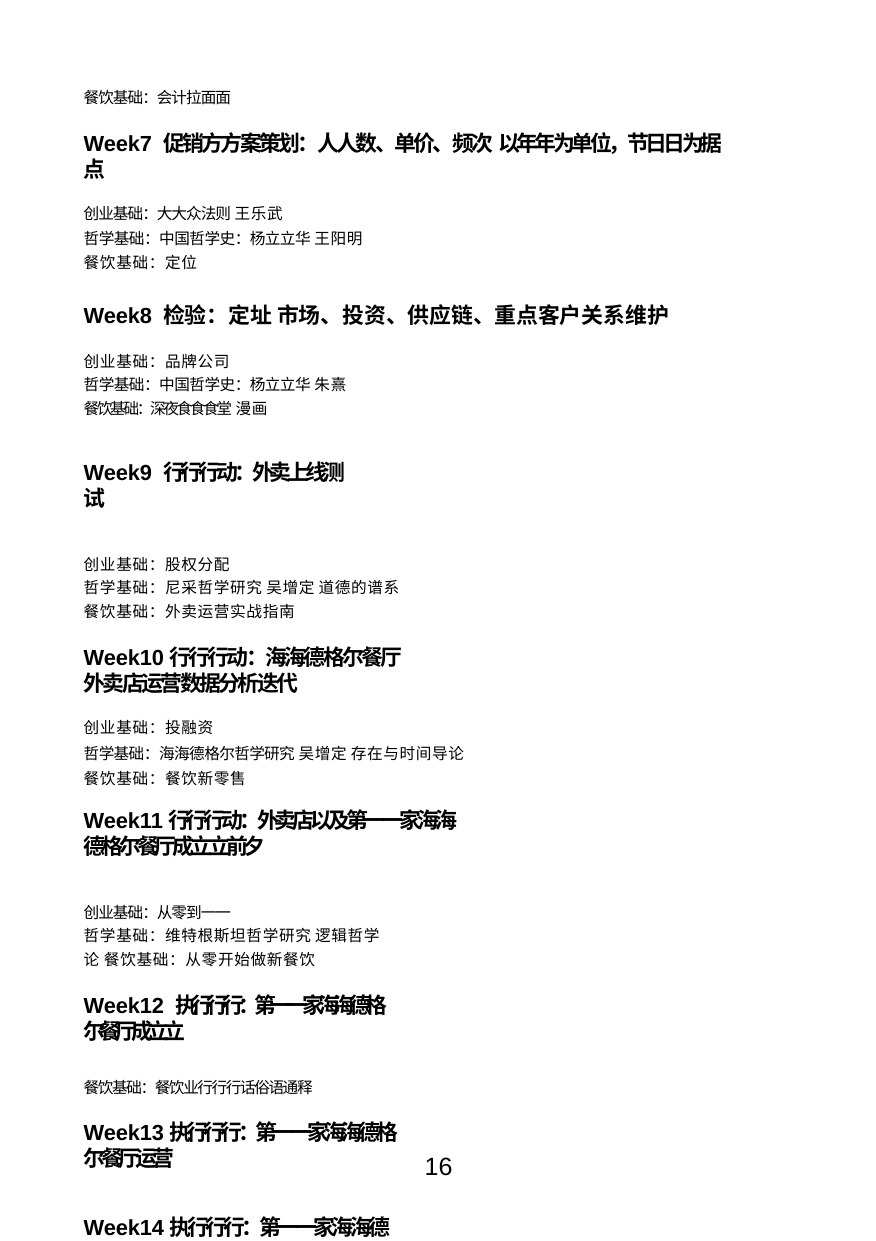

餐饮基础：会计拉⾯面

Week7 促销⽅方案策划：⼈人数、单价、频次 以年年为单位，节⽇日为据点
创业基础：⼤大众法则 王乐武
哲学基础：中国哲学史：杨⽴立华 王阳明 餐饮基础：定位
Week8 检验：定址 市场、投资、供应链、重点客户关系维护
创业基础：品牌公司
哲学基础：中国哲学史：杨⽴立华 朱熹 餐饮基础：深夜⻝⾷食堂 漫画

Week9 ⾏行行动：外卖上线测试

创业基础：股权分配
哲学基础：尼采哲学研究 吴增定 道德的谱系 餐饮基础：外卖运营实战指南

Week10⾏行行动：海海德格尔餐厅外卖店运营数据分析迭代
创业基础：投融资
哲学基础：海海德格尔哲学研究 吴增定 存在与时间导论 餐饮基础：餐饮新零售

Week11⾏行行动：外卖店以及第⼀一家海海德格尔餐厅成⽴立前夕

创业基础：从零到⼀一
哲学基础：维特根斯坦哲学研究 逻辑哲学论 餐饮基础：从零开始做新餐饮

Week12 执 ⾏ 行 行 ： 第 ⼀ 一 家 海 海 德 格 尔 餐 厅 成 ⽴ 立

餐饮基础：餐饮业⾏行行话俗语通释

Week13执⾏行行：第⼀一家海海德格尔餐厅运营

Week14执⾏行行：第⼀一家海海德格尔餐厅数据分析检查
16